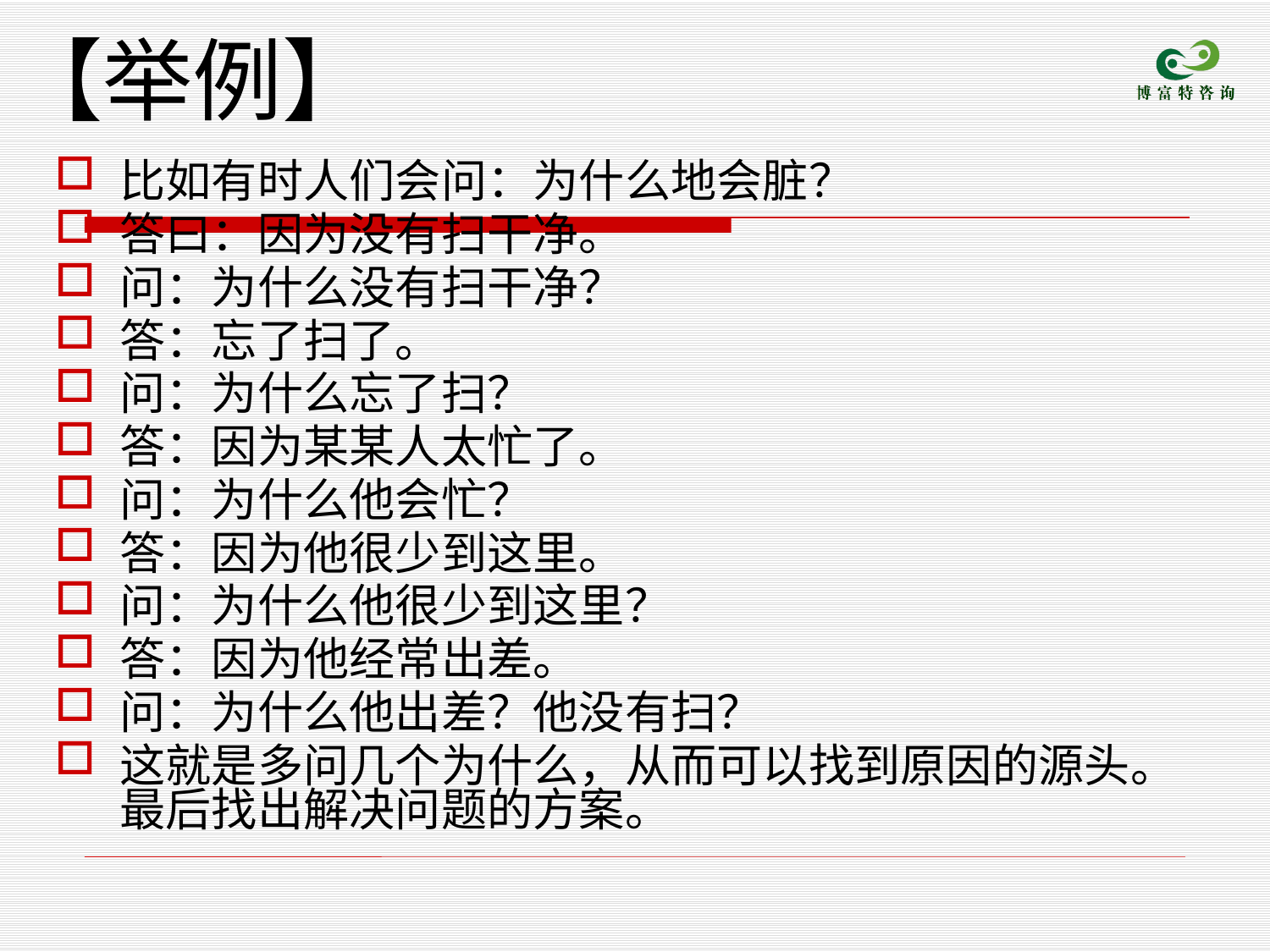

# 【举例】
比如有时人们会问：为什么地会脏？
答曰：因为没有扫干净。
问：为什么没有扫干净？
答：忘了扫了。
问：为什么忘了扫？
答：因为某某人太忙了。
问：为什么他会忙？
答：因为他很少到这里。
问：为什么他很少到这里？
答：因为他经常出差。
问：为什么他出差？他没有扫？
这就是多问几个为什么，从而可以找到原因的源头。最后找出解决问题的方案。
624